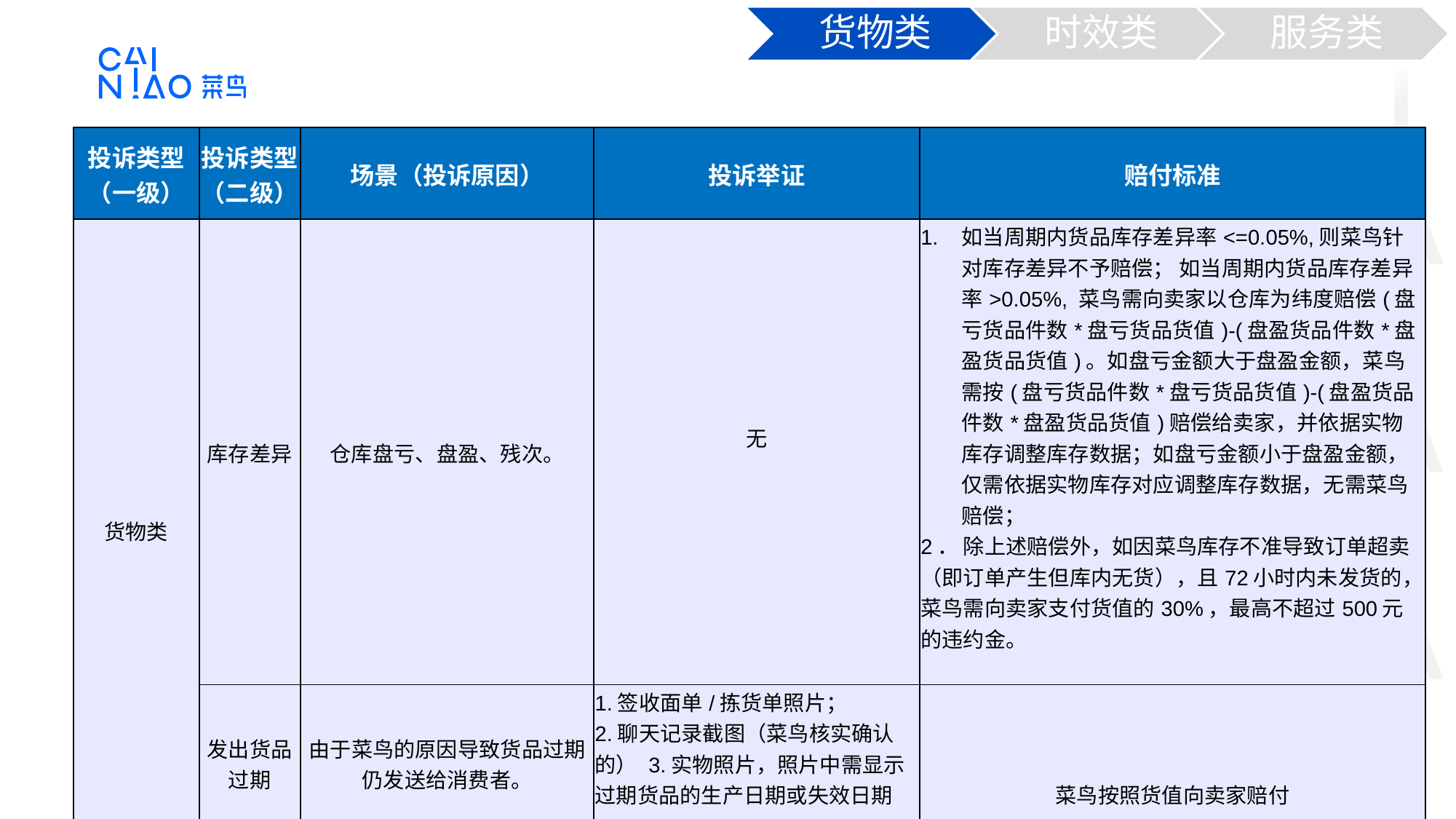

货物类
时效类
服务类
| 投诉类型（一级） | 投诉类型（二级） | 场景（投诉原因） | 投诉举证 | 赔付标准 |
| --- | --- | --- | --- | --- |
| 货物类 | 库存差异 | 仓库盘亏、盘盈、残次。 | 无 | 如当周期内货品库存差异率<=0.05%,则菜鸟针对库存差异不予赔偿； 如当周期内货品库存差异率>0.05%, 菜鸟需向卖家以仓库为纬度赔偿(盘亏货品件数\*盘亏货品货值)-(盘盈货品件数\*盘盈货品货值)。如盘亏金额大于盘盈金额，菜鸟需按(盘亏货品件数\*盘亏货品货值)-(盘盈货品件数\*盘盈货品货值)赔偿给卖家，并依据实物库存调整库存数据；如盘亏金额小于盘盈金额，仅需依据实物库存对应调整库存数据，无需菜鸟赔偿； 2． 除上述赔偿外，如因菜鸟库存不准导致订单超卖（即订单产生但库内无货），且72小时内未发货的，菜鸟需向卖家支付货值的30%，最高不超过500元的违约金。 |
|  | 发出货品过期 | 由于菜鸟的原因导致货品过期仍发送给消费者。 | 1.签收面单/拣货单照片； 2.聊天记录截图（菜鸟核实确认的） 3.实物照片，照片中需显示过期货品的生产日期或失效日期 | 菜鸟按照货值向卖家赔付 |